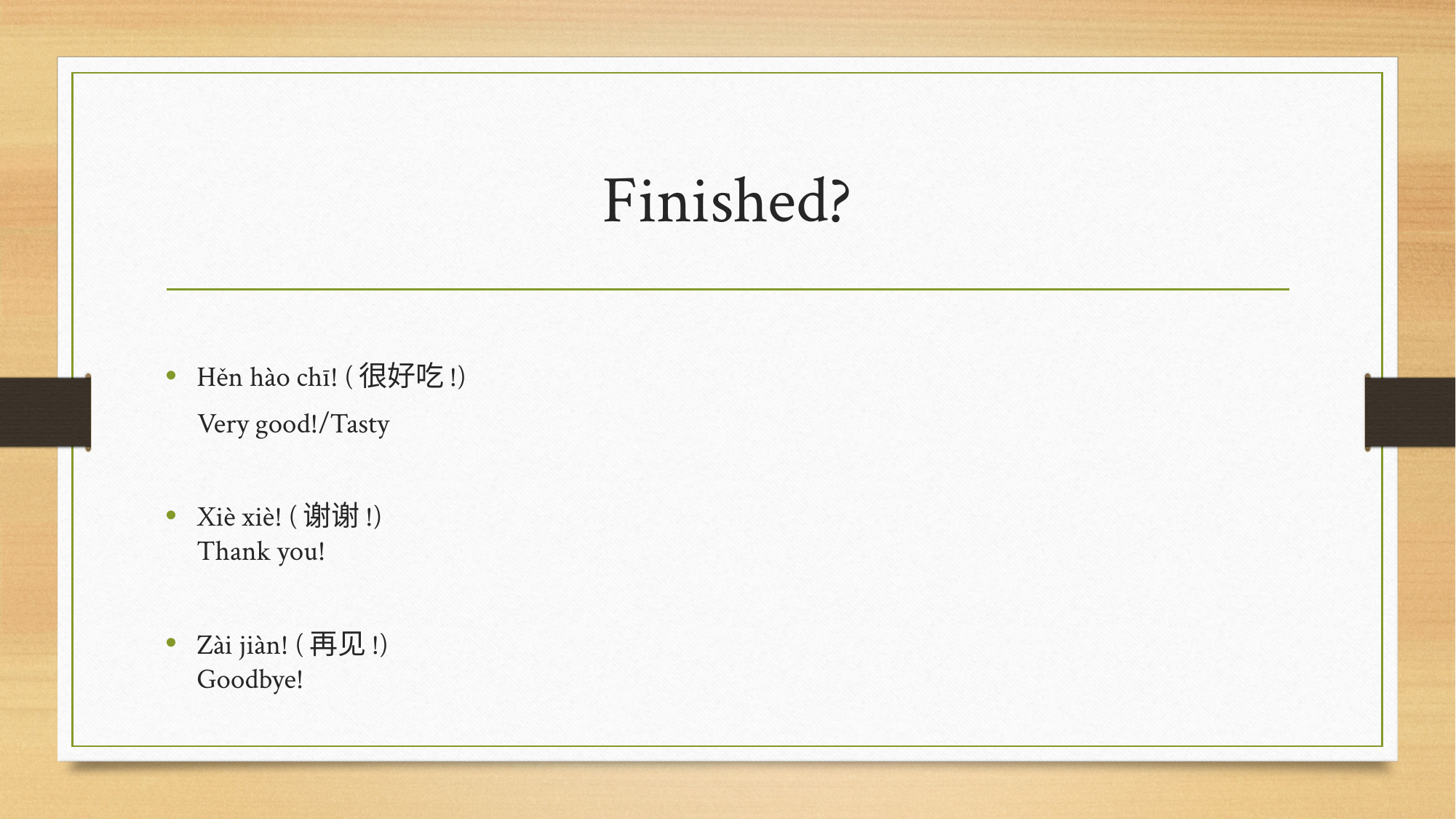

# Finished?

Hěn hào chī! (很好吃!)
     Very good!/Tasty

Xiè xiè! (谢谢!)
Thank you!

Zài jiàn! (再见!)
Goodbye!